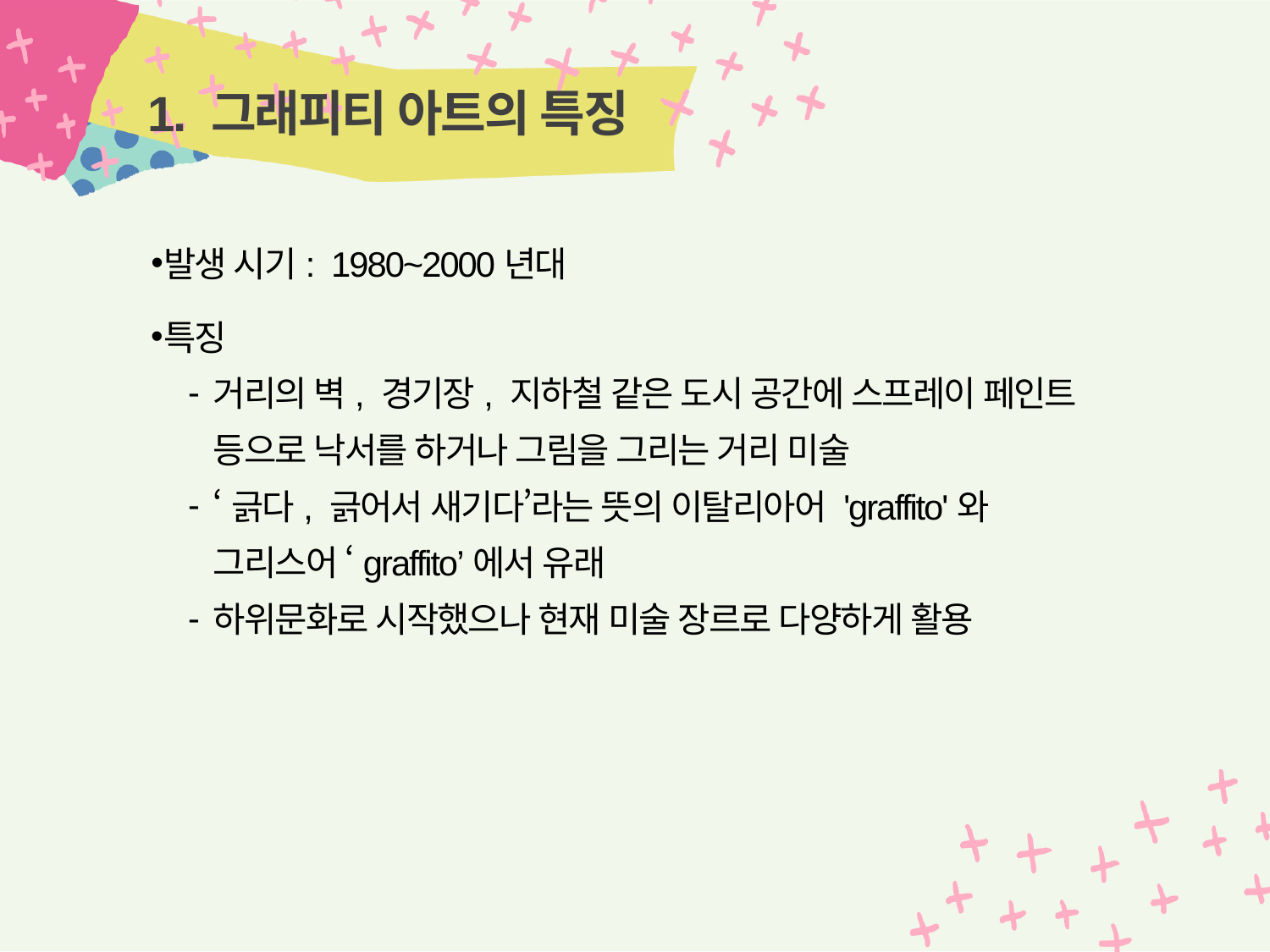

# 1. 그래피티 아트의 특징
발생 시기:  1980~2000년대
특징
거리의 벽, 경기장, 지하철 같은 도시 공간에 스프레이 페인트 등으로 낙서를 하거나 그림을 그리는 거리 미술
‘긁다, 긁어서 새기다’라는 뜻의 이탈리아어 'graffito'와 그리스어 ‘graffito’에서 유래
하위문화로 시작했으나 현재 미술 장르로 다양하게 활용